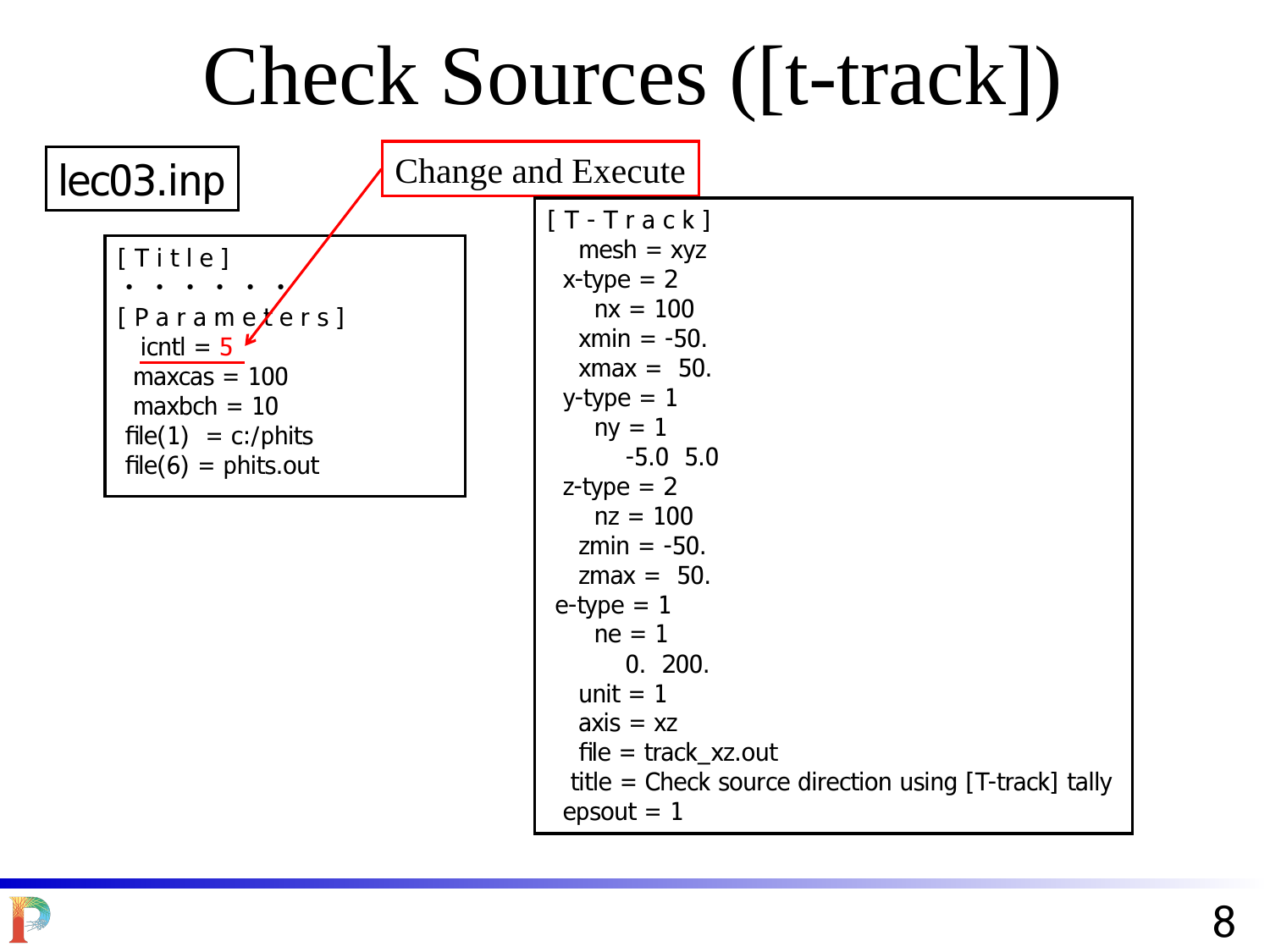

Check Sources ([t-track])
Change and Execute
lec03.inp
[ T - T r a c k ]
    mesh = xyz
  x-type = 2
      nx = 100
    xmin = -50.
    xmax =  50.
  y-type = 1
      ny = 1
          -5.0  5.0
  z-type = 2
      nz = 100
    zmin = -50.
    zmax =  50.
 e-type = 1
      ne = 1
          0.  200.
    unit = 1
    axis = xz
    file = track_xz.out
   title = Check source direction using [T-track] tally
  epsout = 1
[ T i t l e ]
・ ・ ・ ・ ・ ・
[ P a r a m e t e r s ]
   icntl = 5
  maxcas = 100
  maxbch = 10
 file(1)  = c:/phits
 file(6) = phits.out